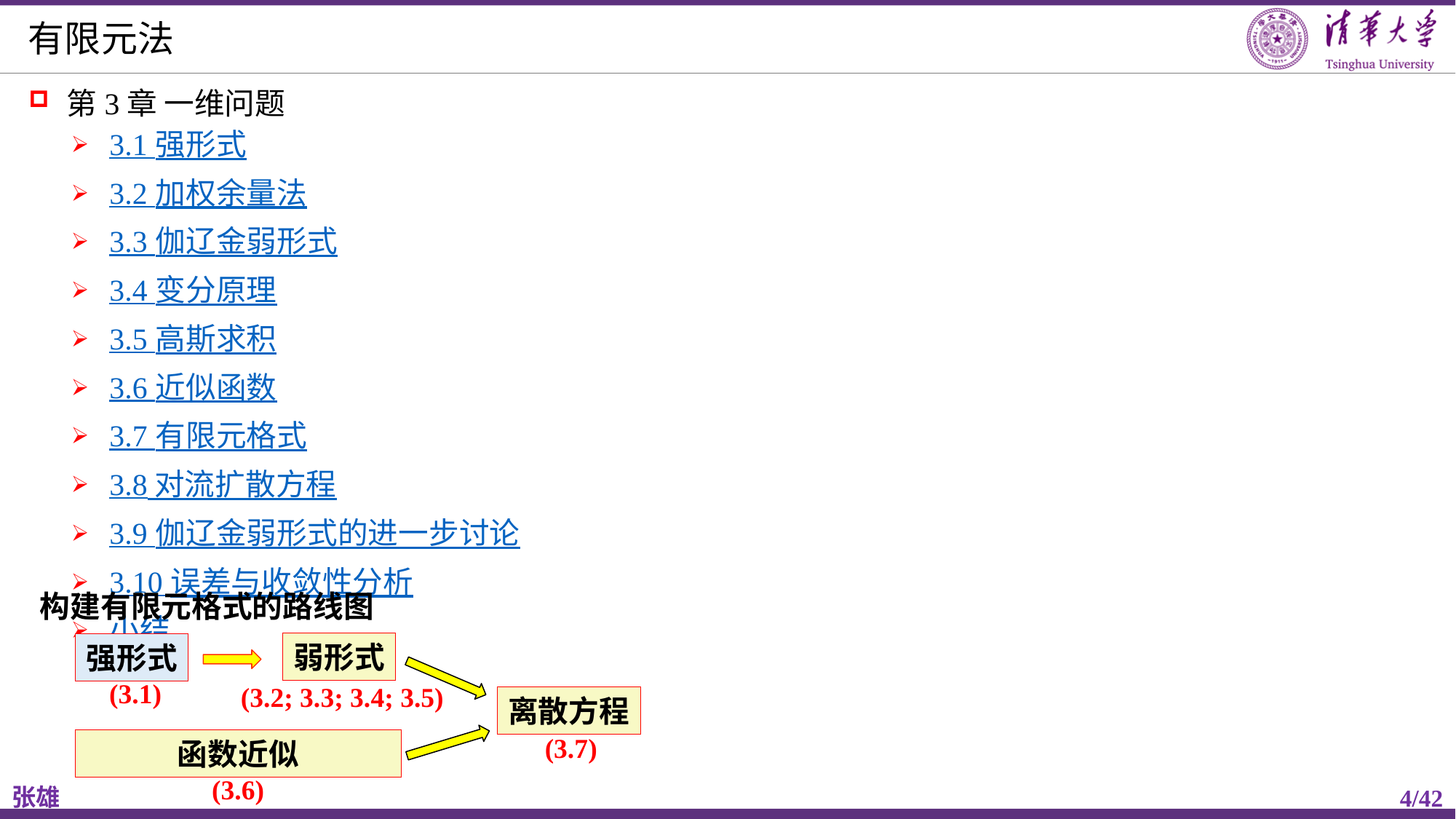

# 有限元法
第3章 一维问题
3.1 强形式
3.2 加权余量法
3.3 伽辽金弱形式
3.4 变分原理
3.5 高斯求积
3.6 近似函数
3.7 有限元格式
3.8 对流扩散方程
3.9 伽辽金弱形式的进一步讨论
3.10 误差与收敛性分析
小结

构建有限元格式的路线图
弱形式
强形式

离散方程
函数近似

(3.1)
(3.2; 3.3; 3.4; 3.5)
(3.7)
(3.6)